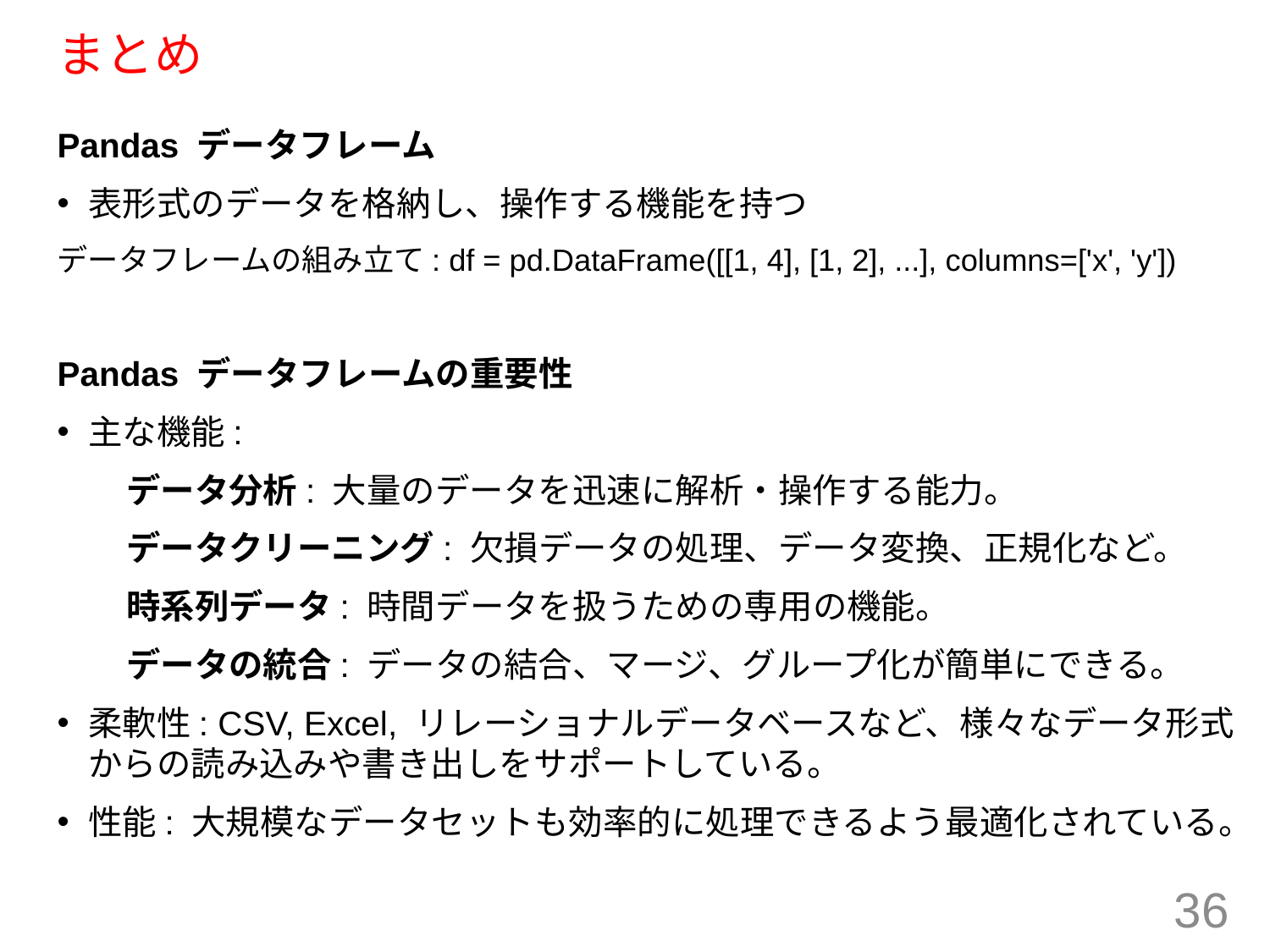

# まとめ
Pandas データフレーム
表形式のデータを格納し、操作する機能を持つ
データフレームの組み立て: df = pd.DataFrame([[1, 4], [1, 2], ...], columns=['x', 'y'])

Pandas データフレームの重要性
主な機能:
        データ分析: 大量のデータを迅速に解析・操作する能力。
        データクリーニング: 欠損データの処理、データ変換、正規化など。
        時系列データ: 時間データを扱うための専用の機能。
        データの統合: データの結合、マージ、グループ化が簡単にできる。
柔軟性: CSV, Excel, リレーショナルデータベースなど、様々なデータ形式からの読み込みや書き出しをサポートしている。
性能: 大規模なデータセットも効率的に処理できるよう最適化されている。

36